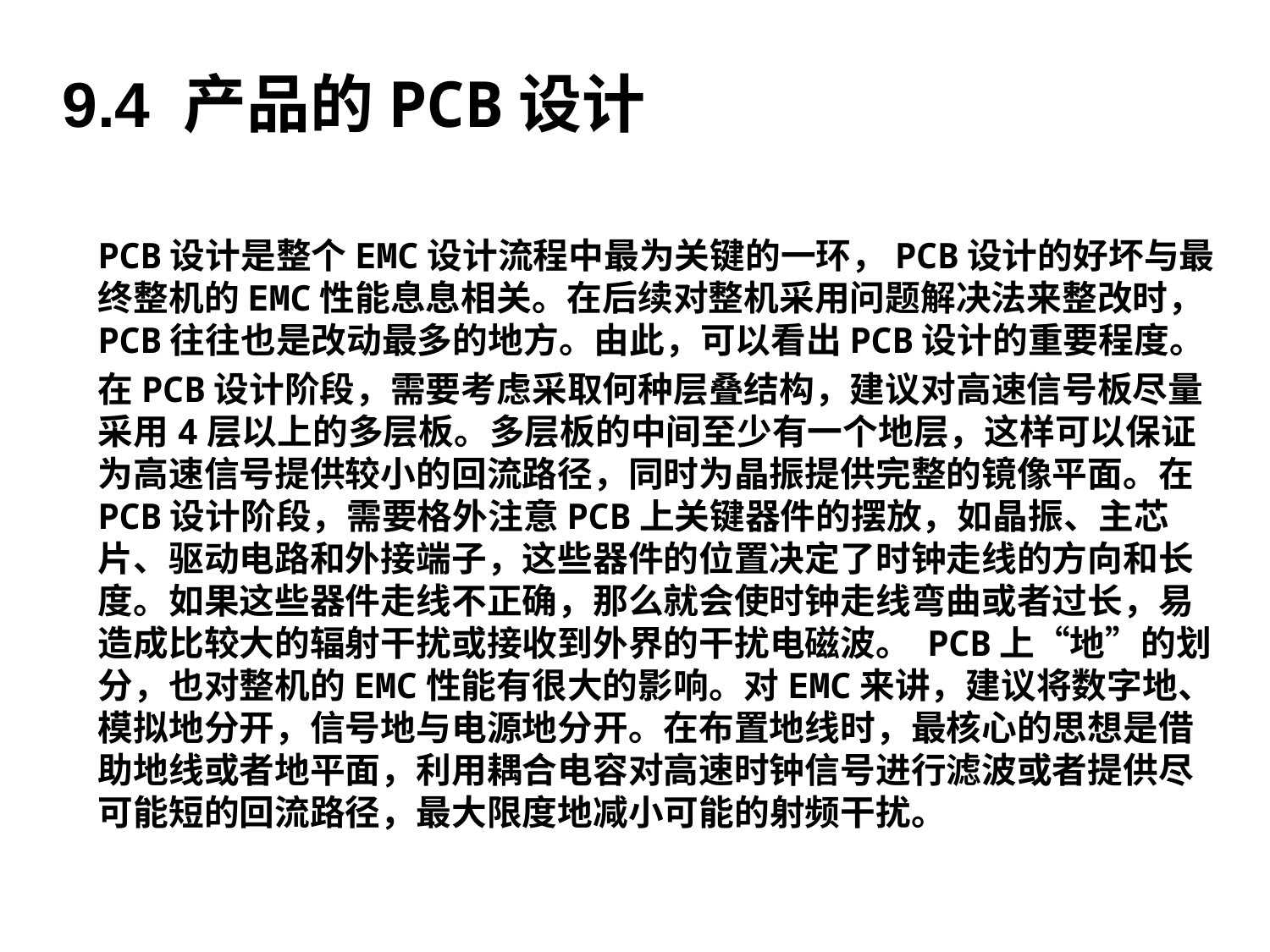

# 9.4 产品的PCB设计
PCB设计是整个EMC设计流程中最为关键的一环，PCB设计的好坏与最终整机的EMC性能息息相关。在后续对整机采用问题解决法来整改时，PCB往往也是改动最多的地方。由此，可以看出PCB设计的重要程度。
在PCB设计阶段，需要考虑采取何种层叠结构，建议对高速信号板尽量采用4层以上的多层板。多层板的中间至少有一个地层，这样可以保证为高速信号提供较小的回流路径，同时为晶振提供完整的镜像平面。在PCB设计阶段，需要格外注意PCB上关键器件的摆放，如晶振、主芯片、驱动电路和外接端子，这些器件的位置决定了时钟走线的方向和长度。如果这些器件走线不正确，那么就会使时钟走线弯曲或者过长，易造成比较大的辐射干扰或接收到外界的干扰电磁波。 PCB上“地”的划分，也对整机的EMC性能有很大的影响。对EMC来讲，建议将数字地、模拟地分开，信号地与电源地分开。在布置地线时，最核心的思想是借助地线或者地平面，利用耦合电容对高速时钟信号进行滤波或者提供尽可能短的回流路径，最大限度地减小可能的射频干扰。
37